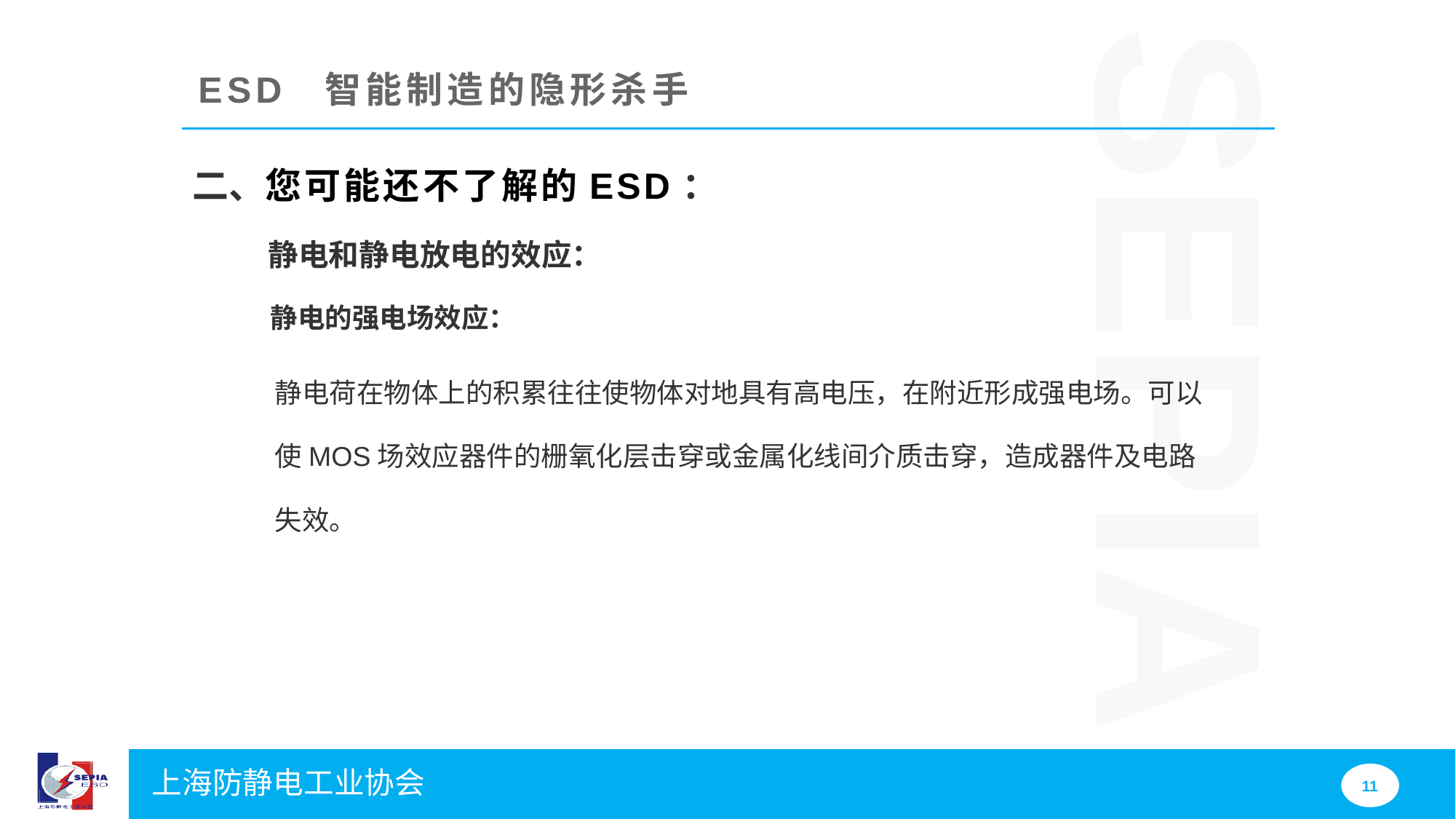

ESD  智能制造的隐形杀手
二、您可能还不了解的ESD：
静电和静电放电的效应：
静电的强电场效应：
静电荷在物体上的积累往往使物体对地具有高电压，在附近形成强电场。可以使MOS场效应器件的栅氧化层击穿或金属化线间介质击穿，造成器件及电路失效。